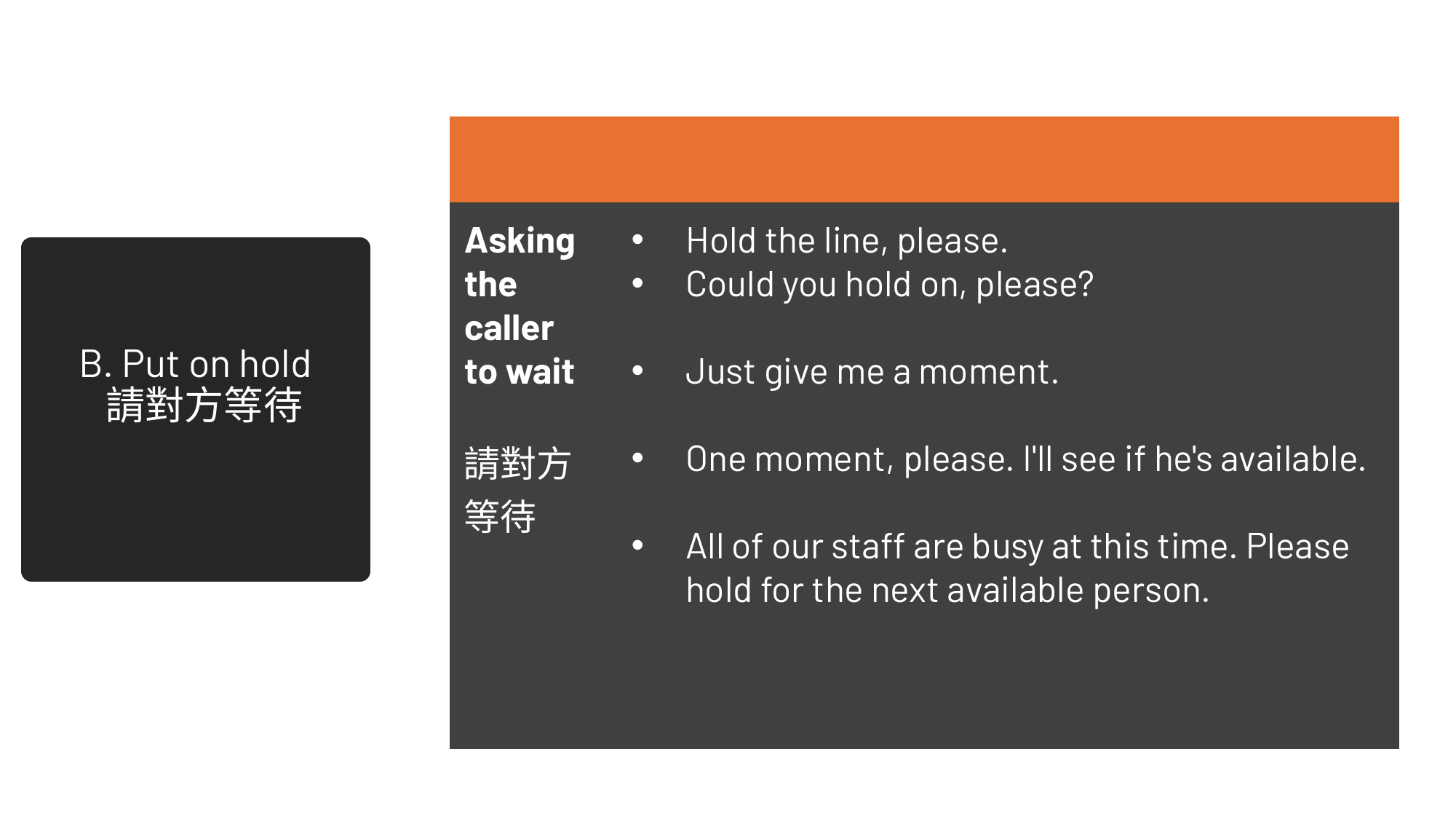

|  |  |
| --- | --- |
| Asking the caller to wait 請對方等待 | Hold the line, please. Could you hold on, please? Just give me a moment. One moment, please. I'll see if he's available. All of our staff are busy at this time. Please hold for the next available person. |
# B. Put on hold 請對方等待